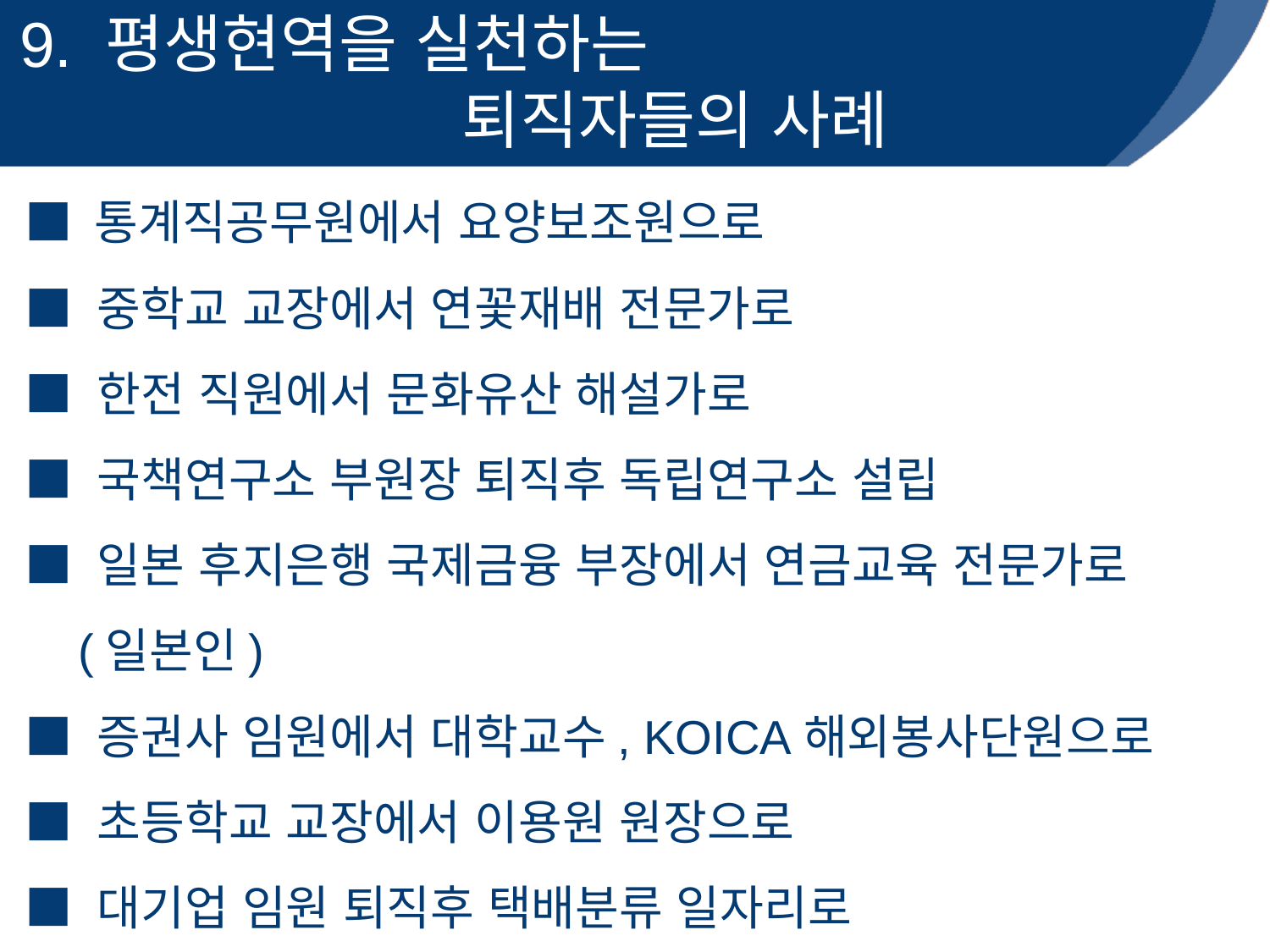

9. 평생현역을 실천하는
                         퇴직자들의 사례
■ 통계직공무원에서 요양보조원으로
■ 중학교 교장에서 연꽃재배 전문가로
■ 한전 직원에서 문화유산 해설가로
■ 국책연구소 부원장 퇴직후 독립연구소 설립
■ 일본 후지은행 국제금융 부장에서 연금교육 전문가로
    (일본인)
■ 증권사 임원에서 대학교수, KOICA해외봉사단원으로
■ 초등학교 교장에서 이용원 원장으로
■ 대기업 임원 퇴직후 택배분류 일자리로